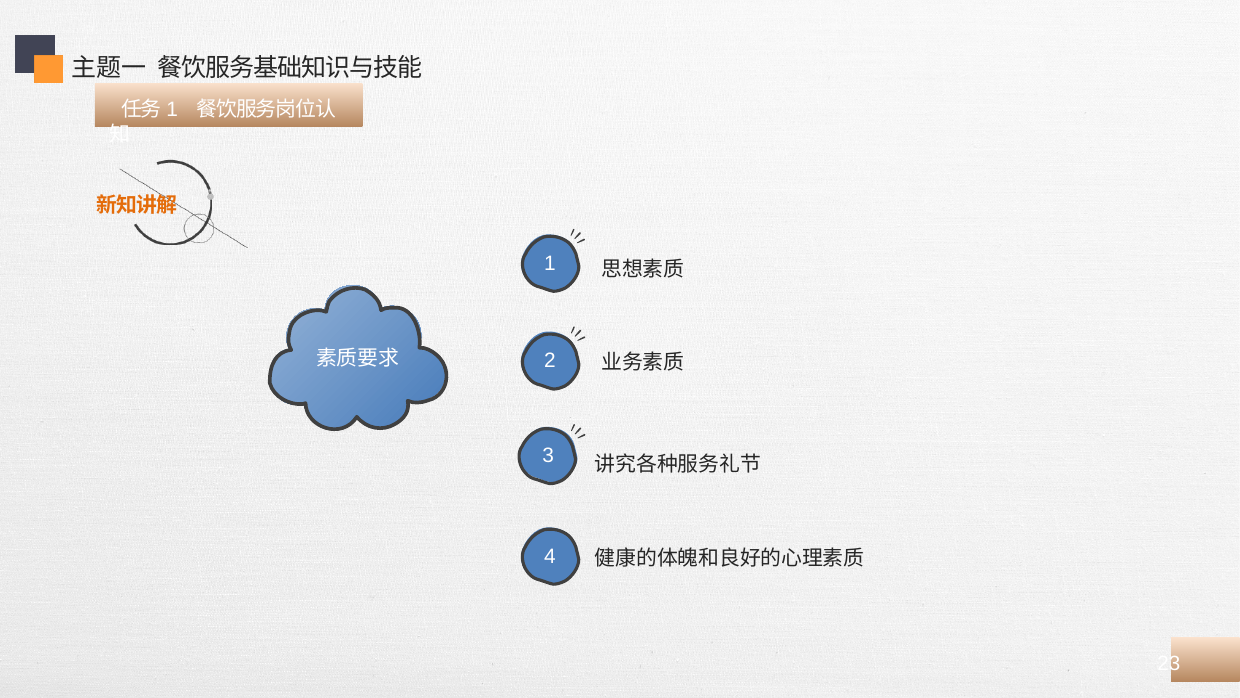

主题一  餐饮服务基础知识与技能

 任务1   餐饮服务岗位认知
思想素质

1

素质要求

业务素质

2

讲究各种服务礼节

3

健康的体魄和良好的心理素质
4